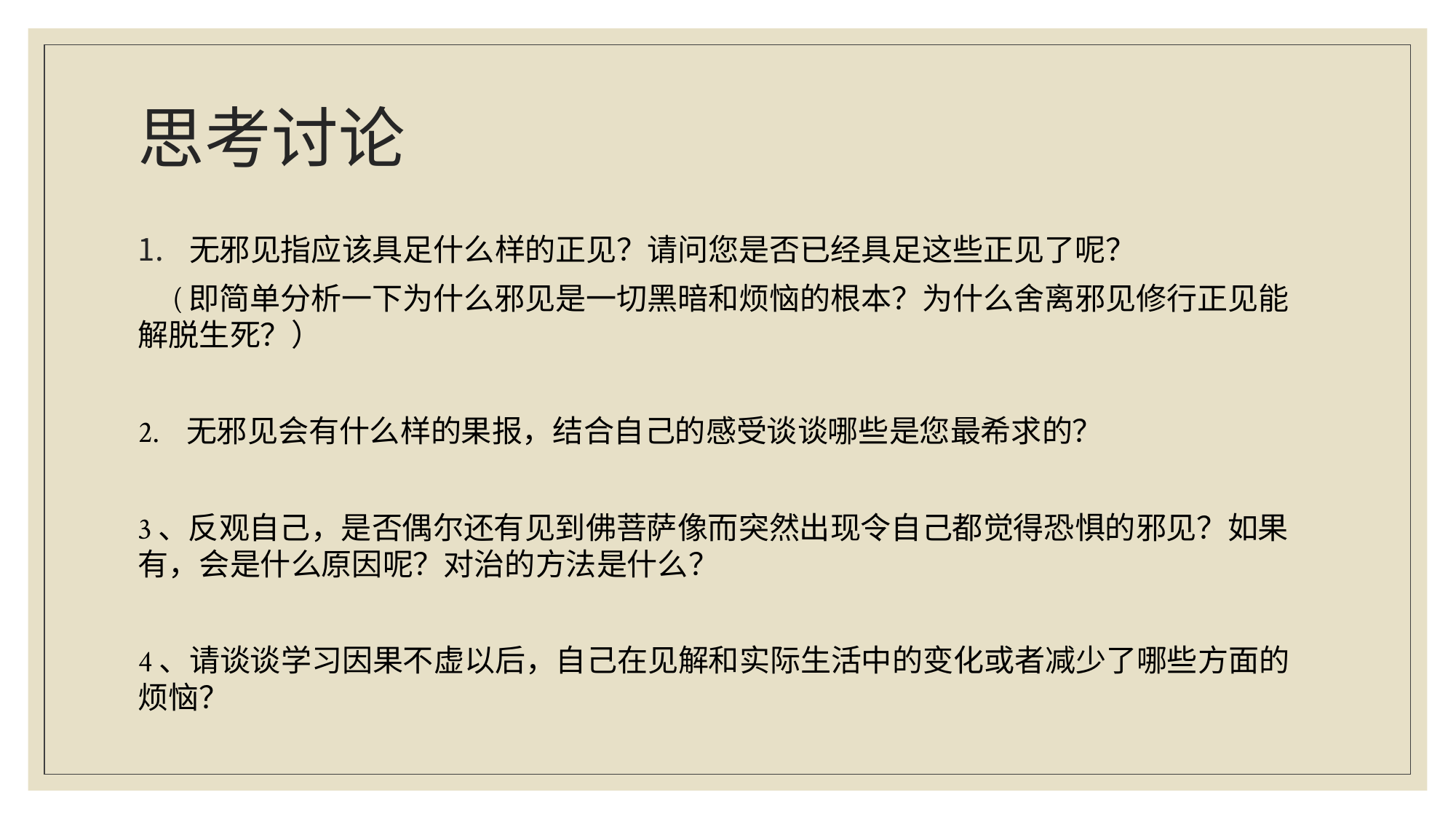

# 思考讨论
无邪见指应该具足什么样的正见？请问您是否已经具足这些正见了呢？
     (即简单分析一下为什么邪见是一切黑暗和烦恼的根本？为什么舍离邪见修行正见能解脱生死？）

2.   无邪见会有什么样的果报，结合自己的感受谈谈哪些是您最希求的？

3、反观自己，是否偶尔还有见到佛菩萨像而突然出现令自己都觉得恐惧的邪见？如果有，会是什么原因呢？对治的方法是什么？

4、请谈谈学习因果不虚以后，自己在见解和实际生活中的变化或者减少了哪些方面的烦恼？